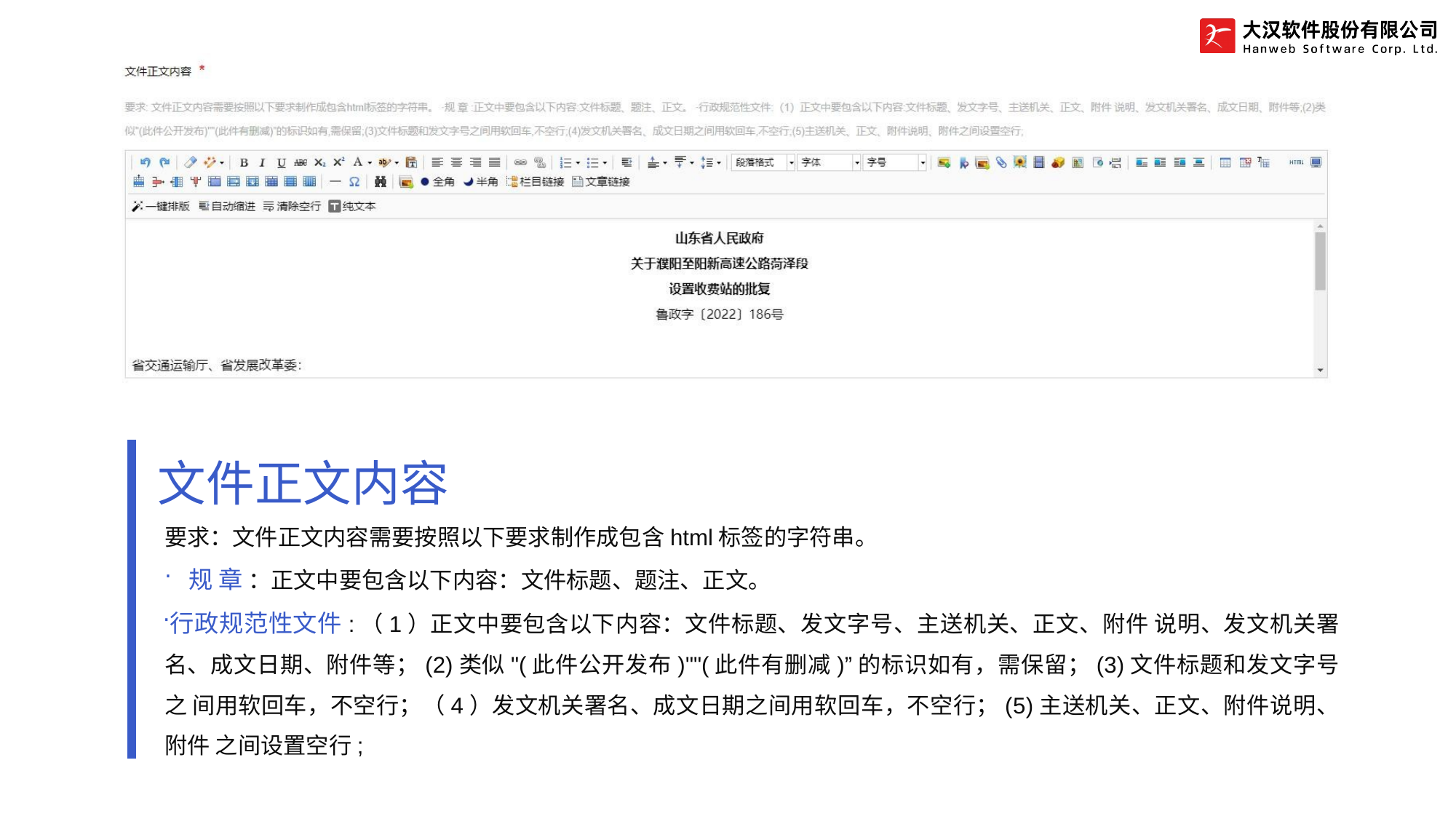

文件正文内容
要求：文件正文内容需要按照以下要求制作成包含html标签的字符串。
规 章 ：正文中要包含以下内容：文件标题、题注、正文。
行政规范性文件:（1）正文中要包含以下内容：文件标题、发文字号、主送机关、正文、附件 说明、发文机关署 名、成文日期、附件等；(2)类似"(此件公开发布)""(此件有删减)”的标识如有，需保留；(3)文件标题和发文字号之 间用软回车，不空行；（4）发文机关署名、成文日期之间用软回车，不空行；(5)主送机关、正文、附件说明、附件 之间设置空行;